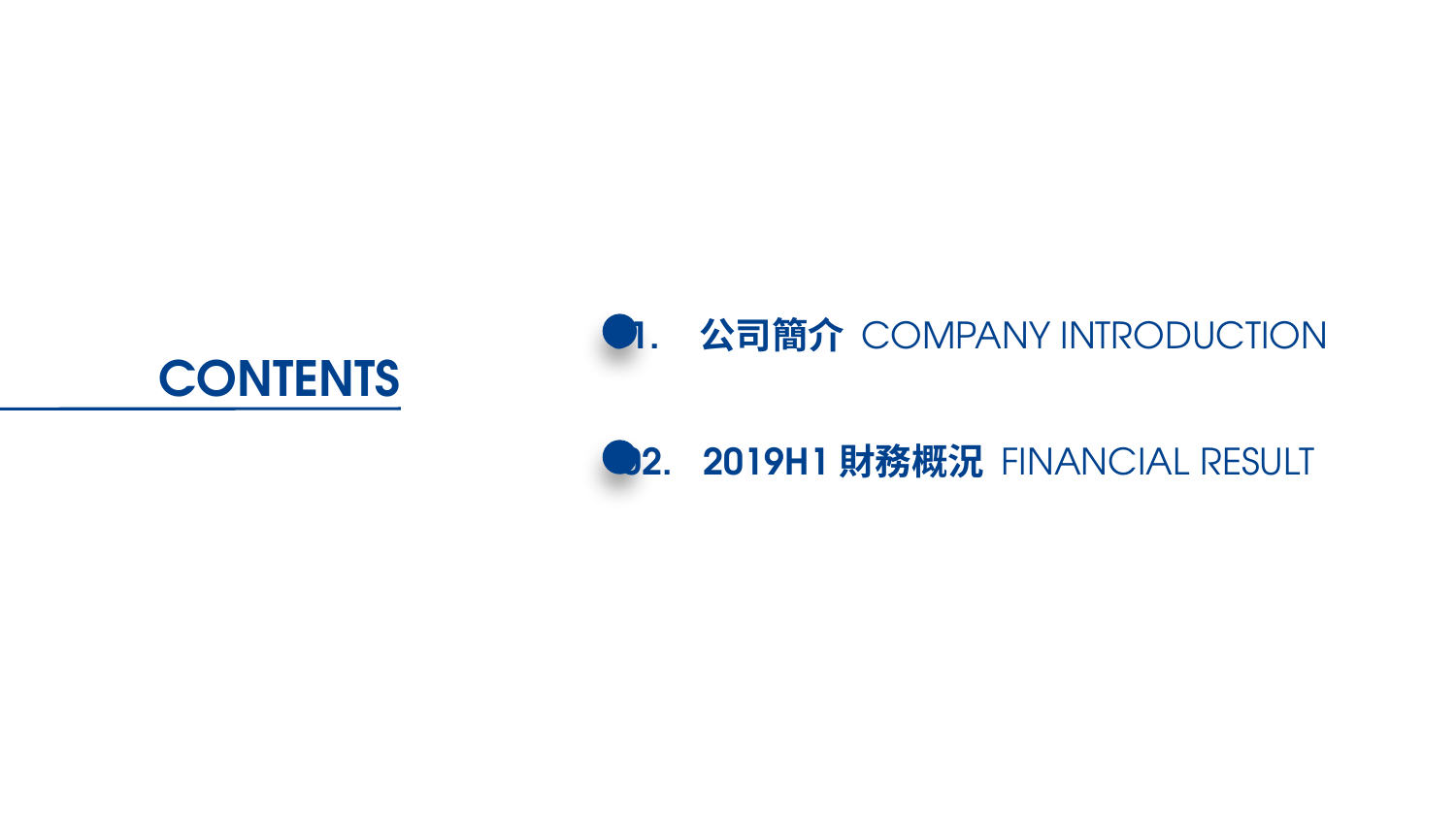

01.   公司簡介 COMPANY INTRODUCTION

02.   2019H1財務概況 FINANCIAL RESULT